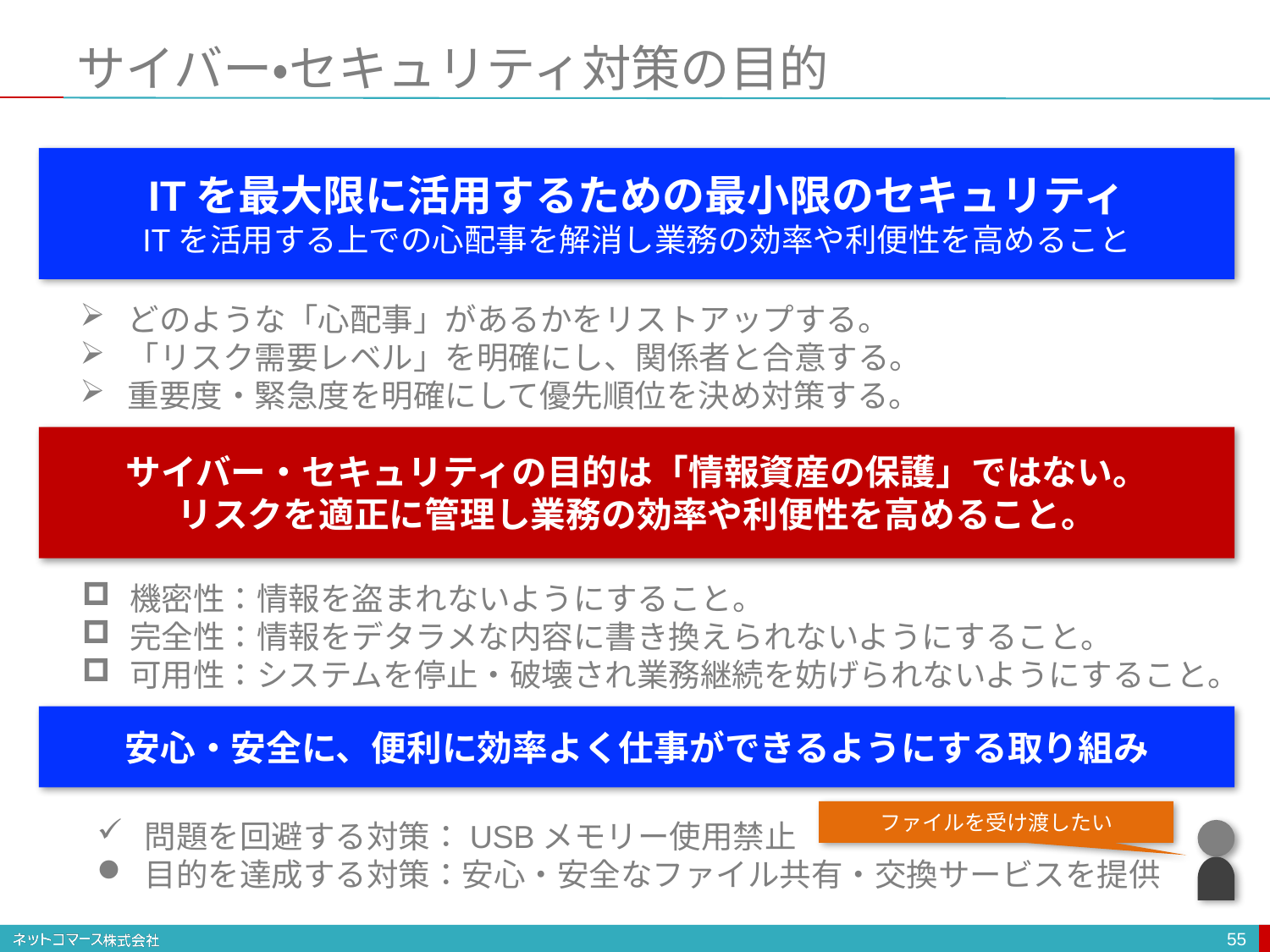

# サイバー・セキュリティ対策の目的
ITを最大限に活用するための最小限のセキュリティ
ITを活用する上での心配事を解消し業務の効率や利便性を高めること
どのような「心配事」があるかをリストアップする。
「リスク需要レベル」を明確にし、関係者と合意する。
重要度・緊急度を明確にして優先順位を決め対策する。
サイバー・セキュリティの目的は「情報資産の保護」ではない。
リスクを適正に管理し業務の効率や利便性を高めること。
機密性：情報を盗まれないようにすること。
完全性：情報をデタラメな内容に書き換えられないようにすること。
可用性：システムを停止・破壊され業務継続を妨げられないようにすること。
安心・安全に、便利に効率よく仕事ができるようにする取り組み
ファイルを受け渡したい
問題を回避する対策：USBメモリー使用禁止
目的を達成する対策：安心・安全なファイル共有・交換サービスを提供

55